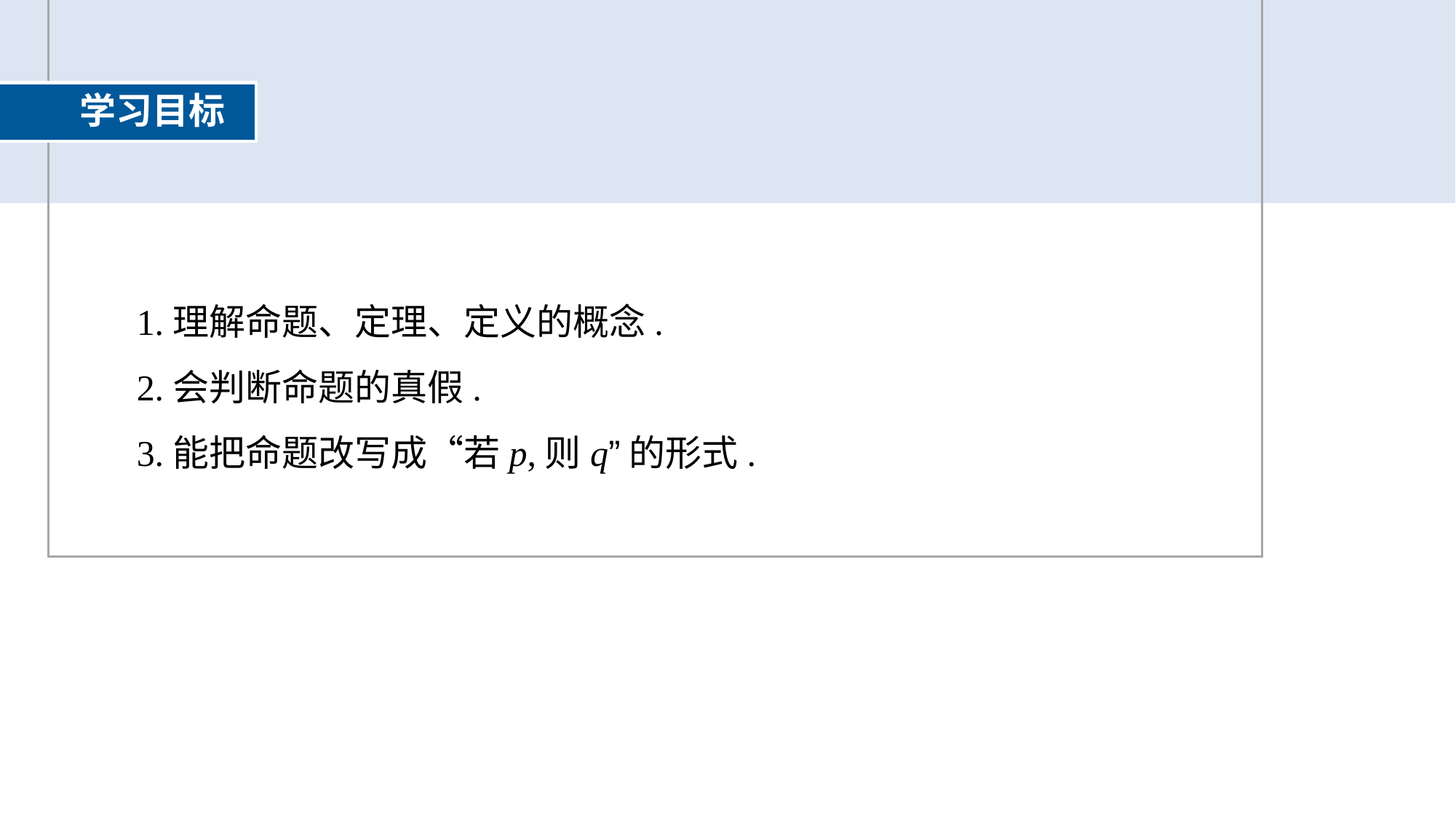

学习目标

1.理解命题、定理、定义的概念.
2.会判断命题的真假.
3.能把命题改写成“若p,则q”的形式.